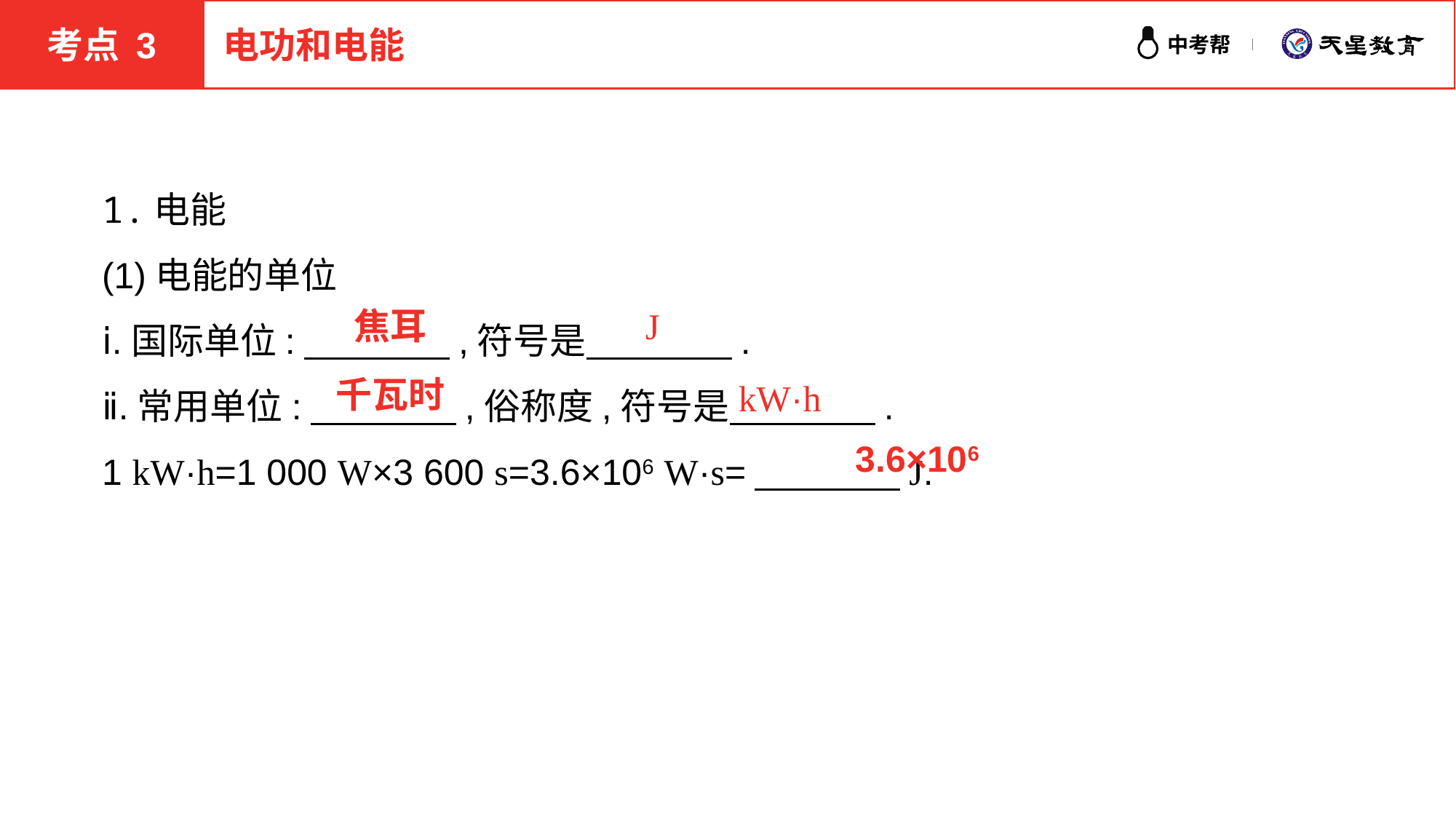

考点 3
电功和电能
1.电能
(1)电能的单位
ⅰ.国际单位:　　　　,符号是　　　　.
ⅱ.常用单位:　　　　,俗称度,符号是　　　　.
1 kW·h=1 000 W×3 600 s=3.6×106 W·s=　　　　J.
J
焦耳
千瓦时
kW·h
3.6×106